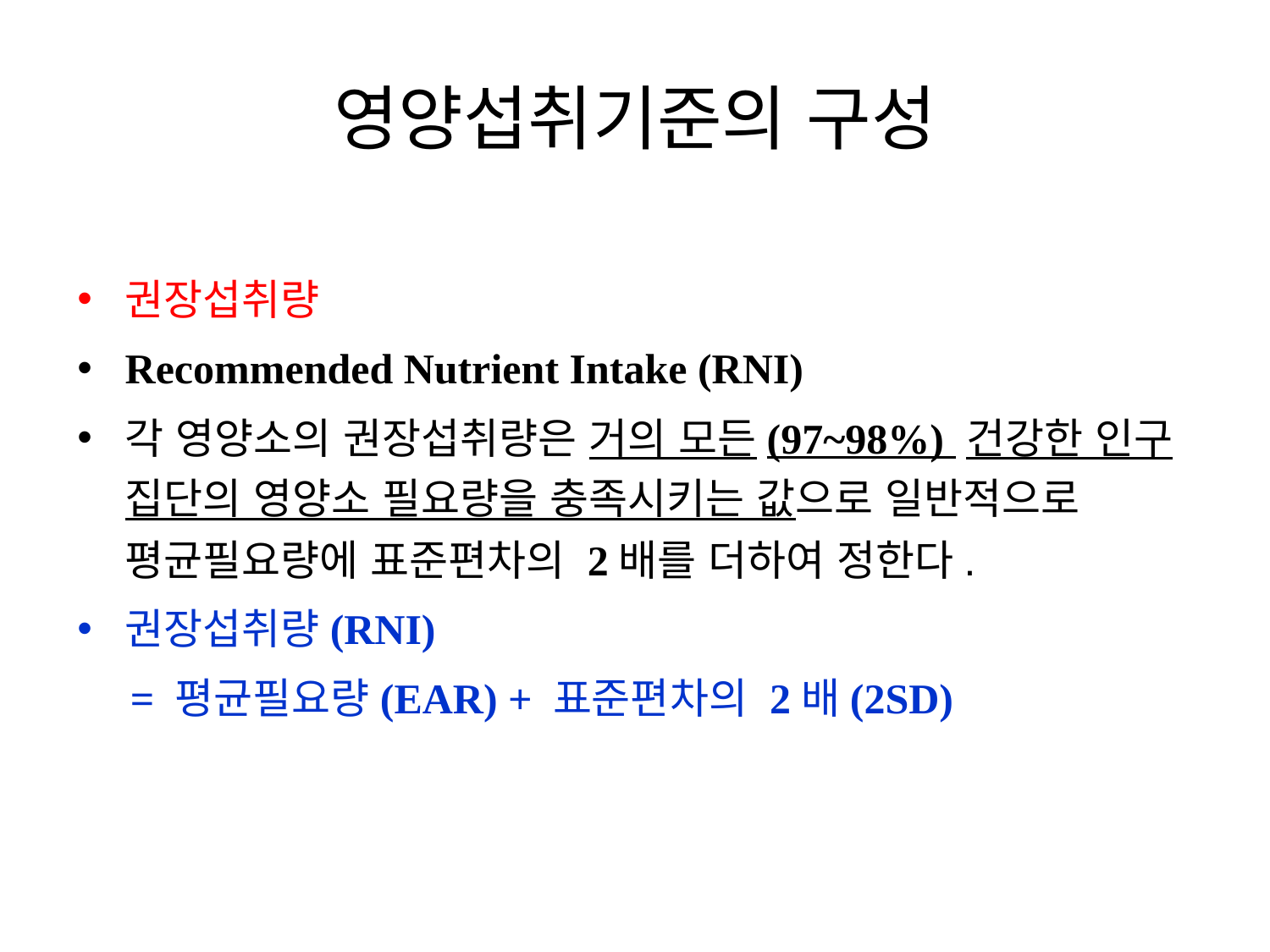

영양섭취기준의 구성
권장섭취량
Recommended Nutrient Intake (RNI)
각 영양소의 권장섭취량은 거의 모든(97~98%) 건강한 인구 집단의 영양소 필요량을 충족시키는 값으로 일반적으로 평균필요량에 표준편차의 2배를 더하여 정한다.
권장섭취량(RNI)
     = 평균필요량(EAR) + 표준편차의 2배(2SD)